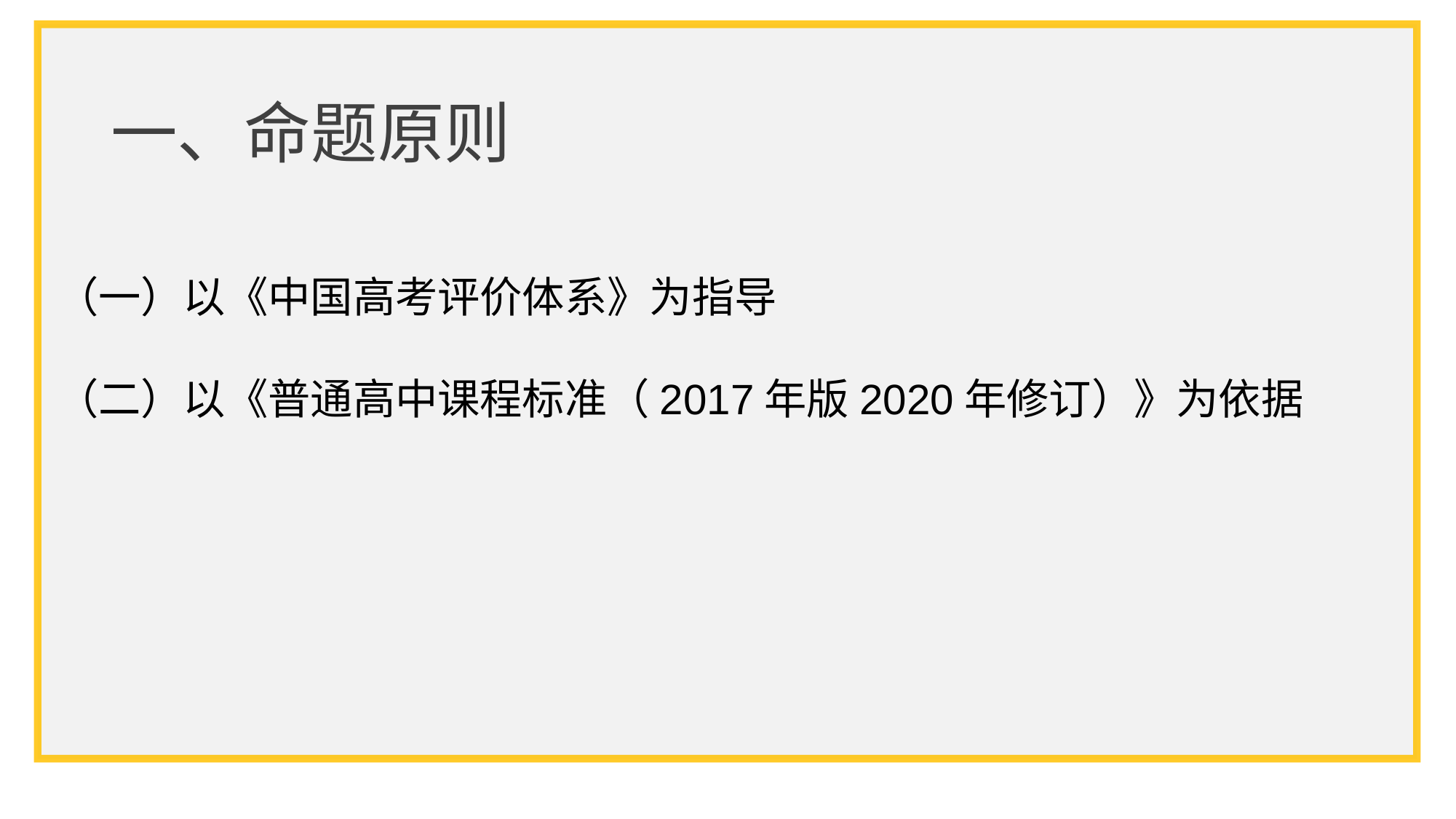

# 一、命题原则
（一）以《中国高考评价体系》为指导

（二）以《普通高中课程标准（2017年版2020年修订）》为依据